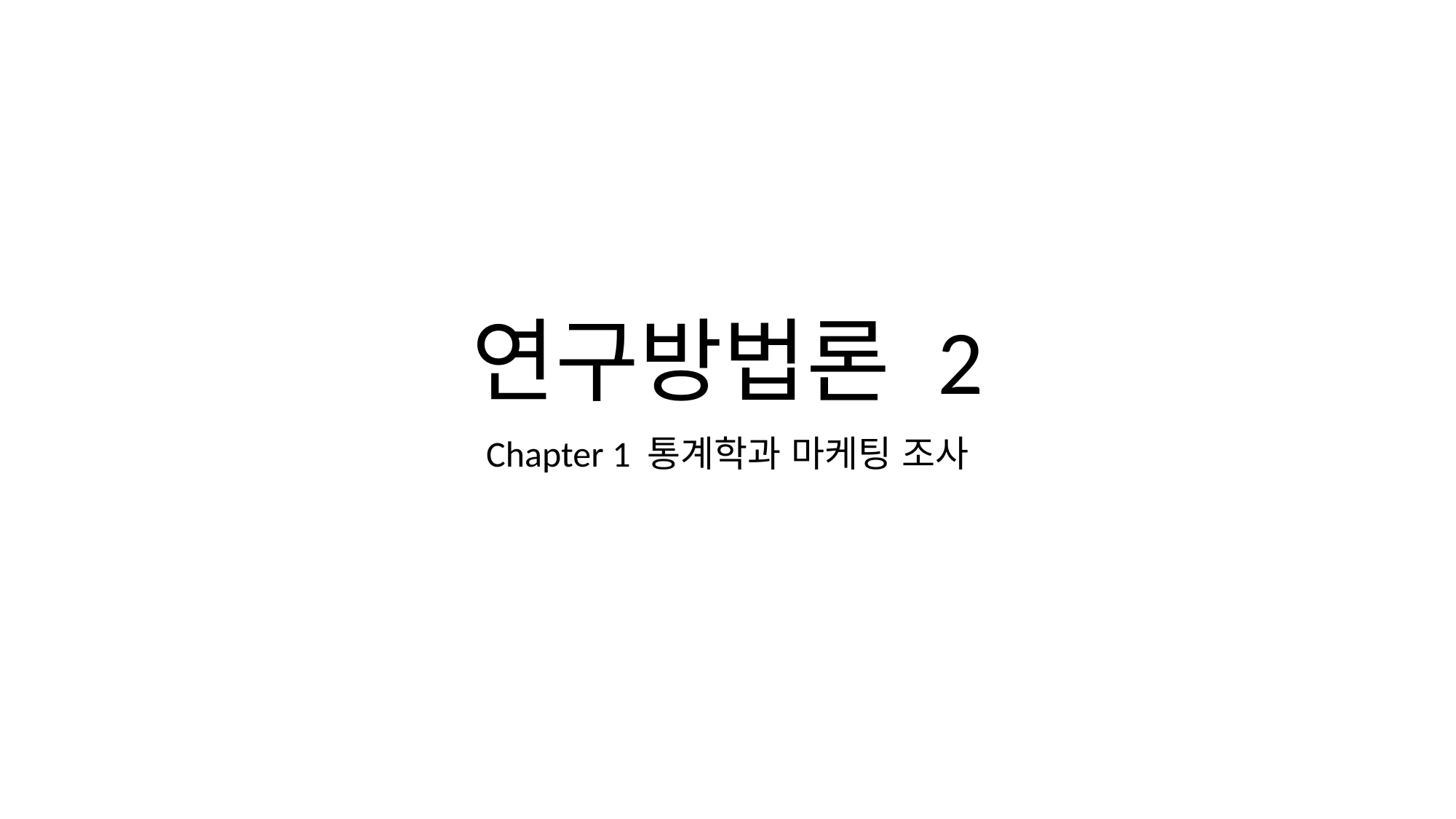

# 연구방법론 2
Chapter 1 통계학과 마케팅 조사